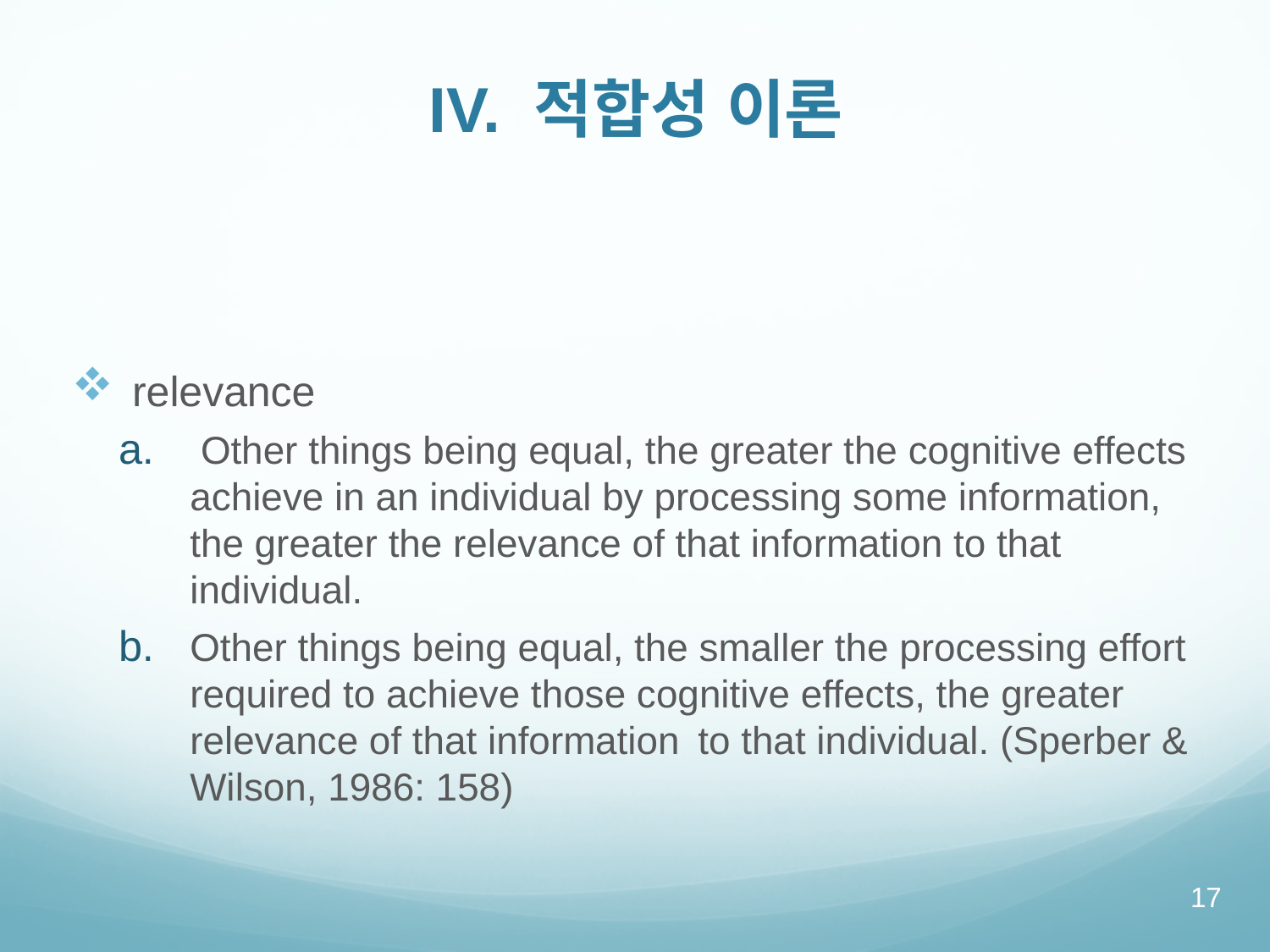

# IV. 적합성 이론

 relevance
 Other things being equal, the greater the cognitive effects achieve in an individual by processing some information, the greater the relevance of that information to that individual.
Other things being equal, the smaller the processing effort required to achieve those cognitive effects, the greater relevance of that information 	to that individual. (Sperber & Wilson, 1986: 158)
17